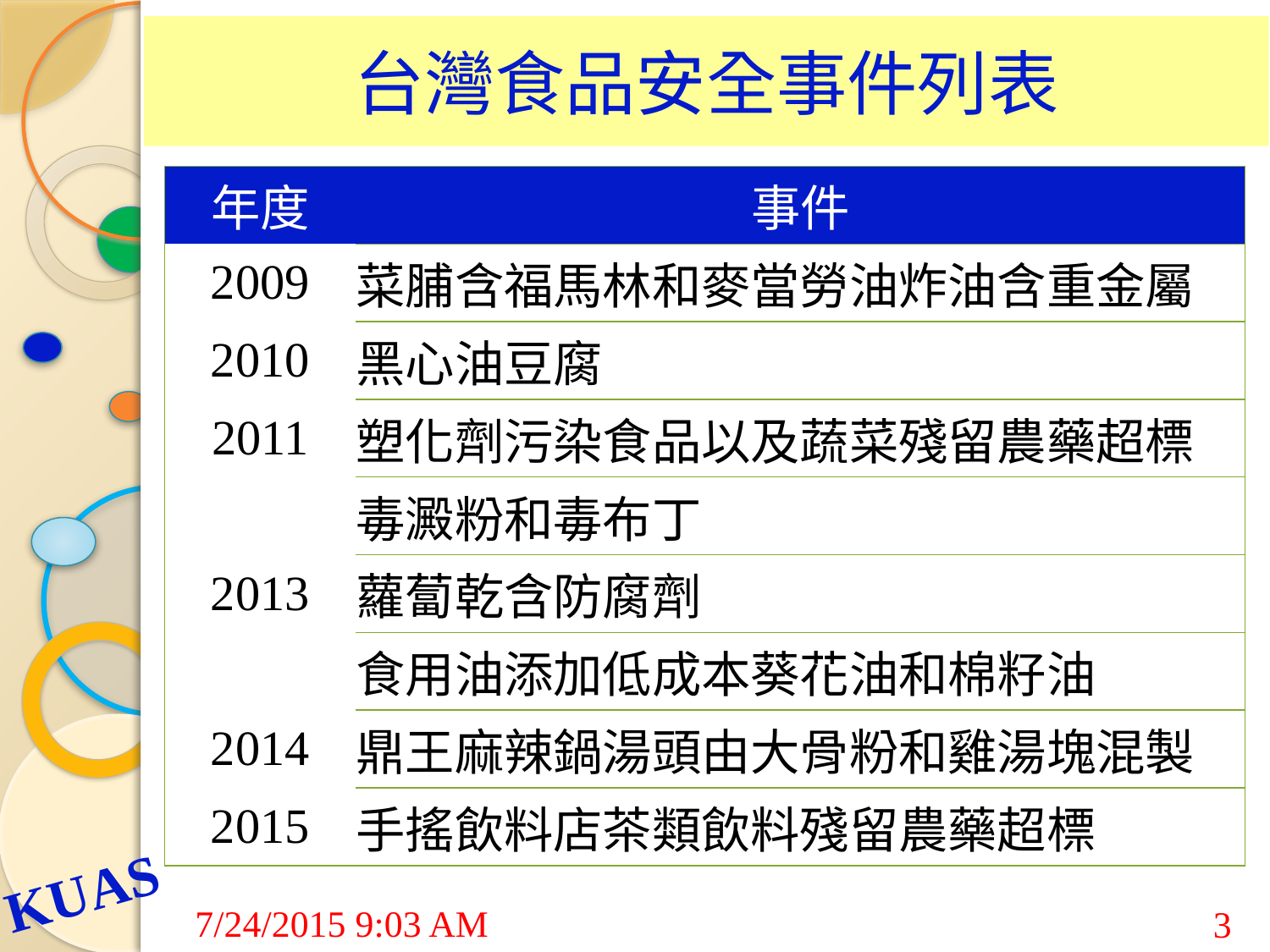

# 台灣食品安全事件列表
| 年度 | 事件 |
| --- | --- |
| 2009 | 菜脯含福馬林和麥當勞油炸油含重金屬 |
| 2010 | 黑心油豆腐 |
| 2011 | 塑化劑污染食品以及蔬菜殘留農藥超標 |
| 2013 | 毒澱粉和毒布丁 |
|  | 蘿蔔乾含防腐劑 |
|  | 食用油添加低成本葵花油和棉籽油 |
| 2014 | 鼎王麻辣鍋湯頭由大骨粉和雞湯塊混製 |
| 2015 | 手搖飲料店茶類飲料殘留農藥超標 |
7/24/2015 9:03 AM
3